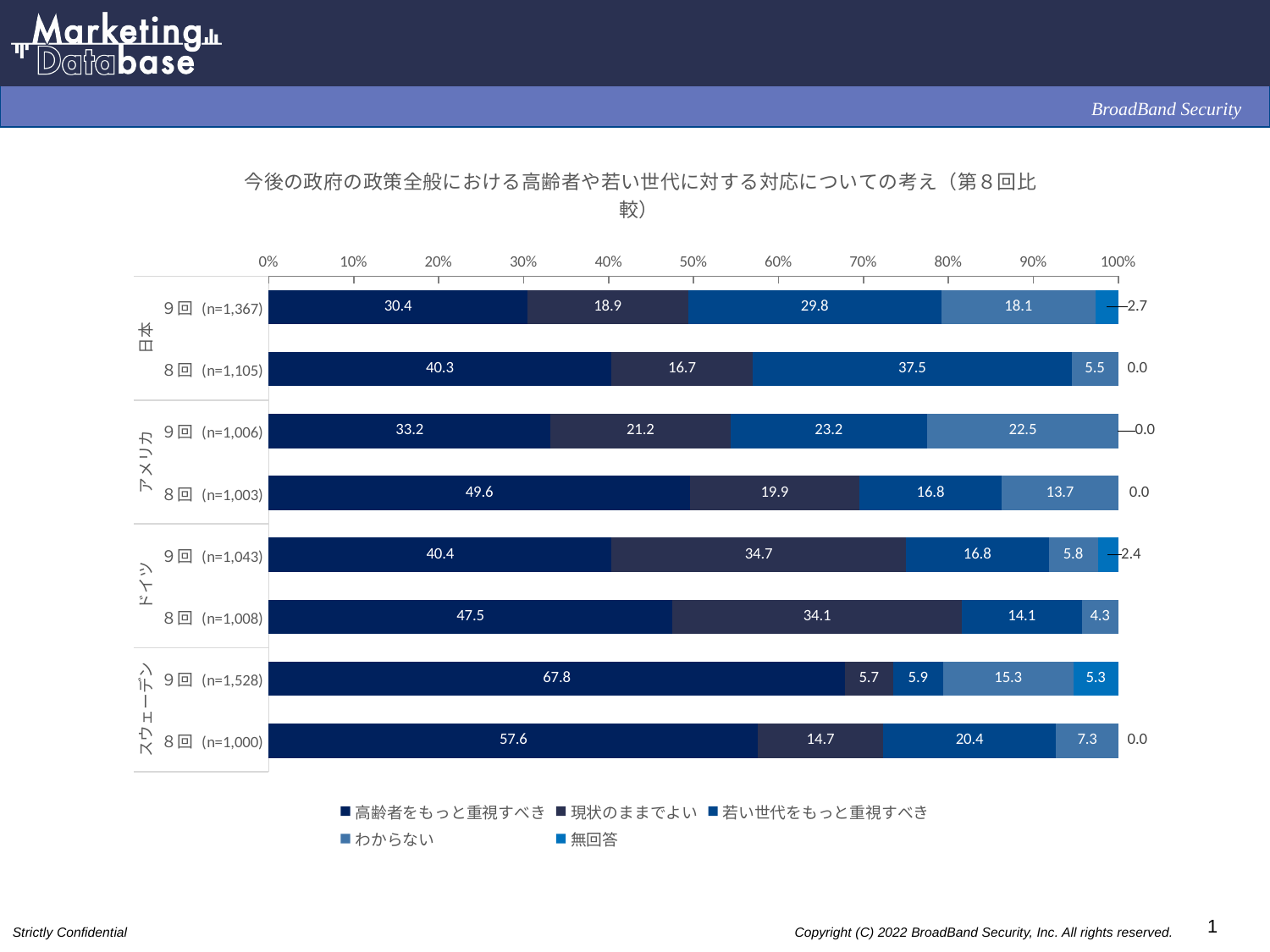

### Chart: 今後の政府の政策全般における高齢者や若い世代に対する対応についての考え（第８回比較）

| Category | 高齢者をもっと重視すべき | 現状のままでよい | 若い世代をもっと重視すべき | わからない | 無回答 |
|---|---|---|---|---|---|
| ９回 (n=1,367) | 30.4 | 18.9 | 29.8 | 18.1 | 2.7 |
| ８回 (n=1,105) | 40.3 | 16.7 | 37.5 | 5.5 | 0.0 |
| ９回 (n=1,006) | 33.2 | 21.2 | 23.2 | 22.5 | 0.0 |
| ８回 (n=1,003) | 49.6 | 19.9 | 16.8 | 13.7 | 0.0 |
| ９回 (n=1,043) | 40.4 | 34.7 | 16.8 | 5.8 | 2.4 |
| ８回 (n=1,008) | 47.5 | 34.1 | 14.1 | 4.3 | 0.0 |
| ９回 (n=1,528) | 67.8 | 5.7 | 5.9 | 15.3 | 5.3 |
| ８回 (n=1,000) | 57.6 | 14.7 | 20.4 | 7.3 | 0.0 |